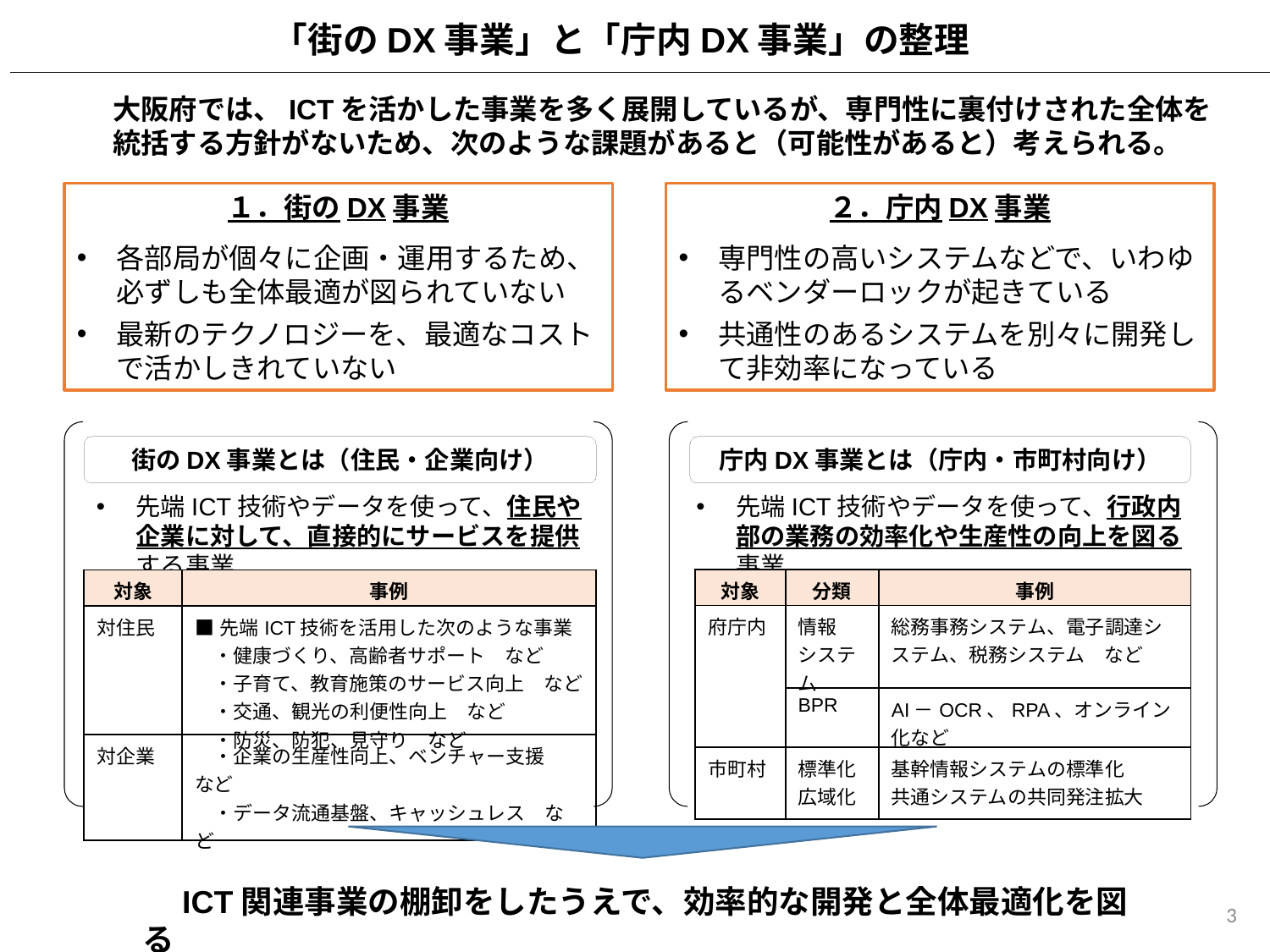

「街のDX事業」と「庁内DX事業」の整理
大阪府では、ICTを活かした事業を多く展開しているが、専門性に裏付けされた全体を統括する方針がないため、次のような課題があると（可能性があると）考えられる。
１．街のDX事業

各部局が個々に企画・運用するため、必ずしも全体最適が図られていない

最新のテクノロジーを、最適なコストで活かしきれていない
２．庁内DX事業

専門性の高いシステムなどで、いわゆるベンダーロックが起きている

共通性のあるシステムを別々に開発して非効率になっている

街のDX事業とは（住民・企業向け）
庁内DX事業とは（庁内・市町村向け）
先端ICT技術やデータを使って、住民や企業に対して、直接的にサービスを提供する事業
先端ICT技術やデータを使って、行政内部の業務の効率化や生産性の向上を図る事業
| 対象 | 分類 | 事例 |
| --- | --- | --- |
| 府庁内 | 情報 システム | 総務事務システム、電子調達システム、税務システム　など |
|  | BPR | AI－OCR、RPA、オンライン化など |
| 市町村 | 標準化 広域化 | 基幹情報システムの標準化 共通システムの共同発注拡大 |
| 対象 | 事例 |
| --- | --- |
| 対住民 | ■先端ICT技術を活用した次のような事業 　・健康づくり、高齢者サポート　など 　・子育て、教育施策のサービス向上　など 　・交通、観光の利便性向上　など 　・防災、防犯、見守り　など |
| 対企業 | ・企業の生産性向上、ベンチャー支援　など 　・データ流通基盤、キャッシュレス　など |

　ICT関連事業の棚卸をしたうえで、効率的な開発と全体最適化を図る
3